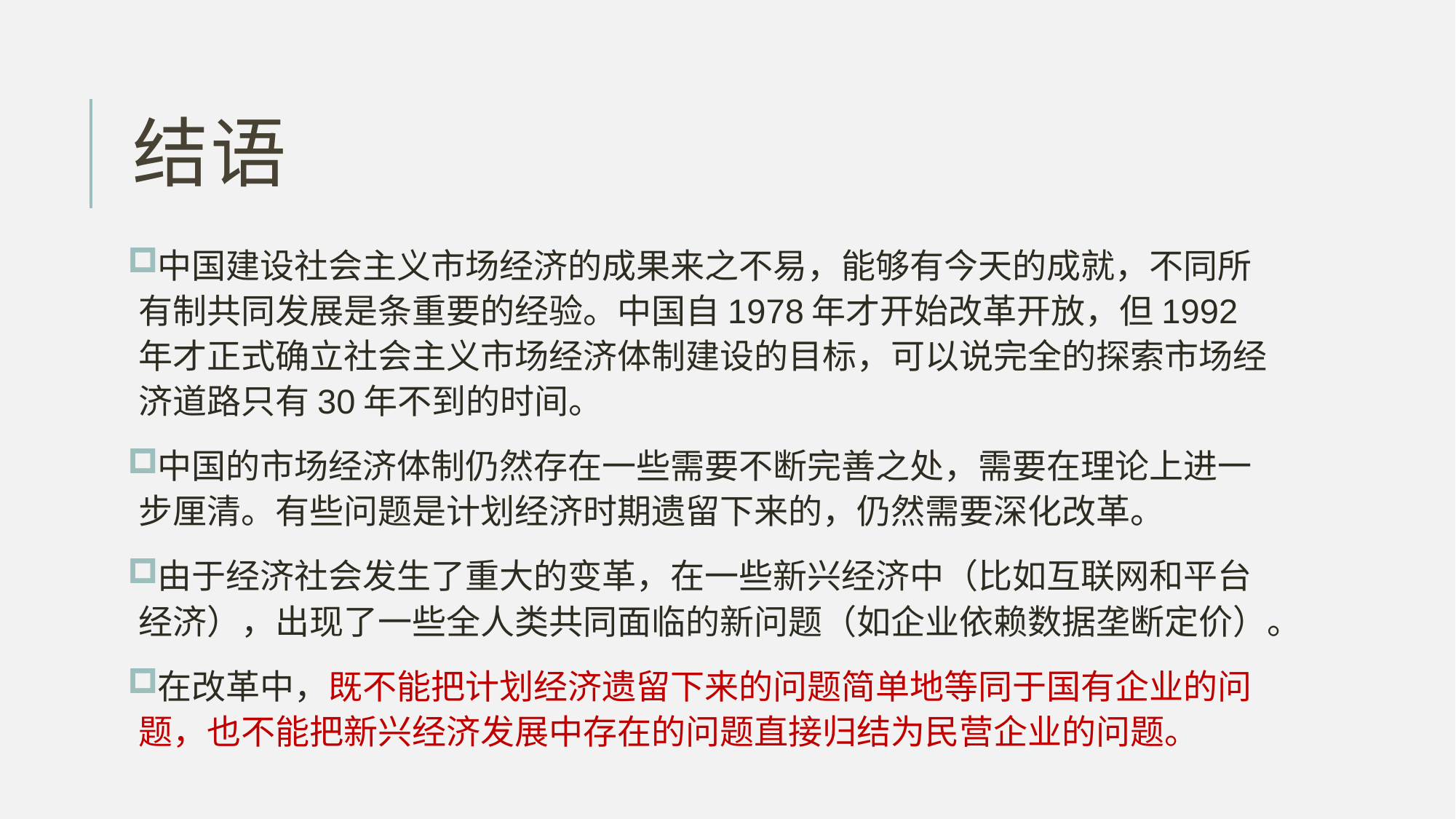

# 结语
中国建设社会主义市场经济的成果来之不易，能够有今天的成就，不同所有制共同发展是条重要的经验。中国自1978年才开始改革开放，但1992年才正式确立社会主义市场经济体制建设的目标，可以说完全的探索市场经济道路只有30年不到的时间。
中国的市场经济体制仍然存在一些需要不断完善之处，需要在理论上进一步厘清。有些问题是计划经济时期遗留下来的，仍然需要深化改革。
由于经济社会发生了重大的变革，在一些新兴经济中（比如互联网和平台经济），出现了一些全人类共同面临的新问题（如企业依赖数据垄断定价）。
在改革中，既不能把计划经济遗留下来的问题简单地等同于国有企业的问题，也不能把新兴经济发展中存在的问题直接归结为民营企业的问题。